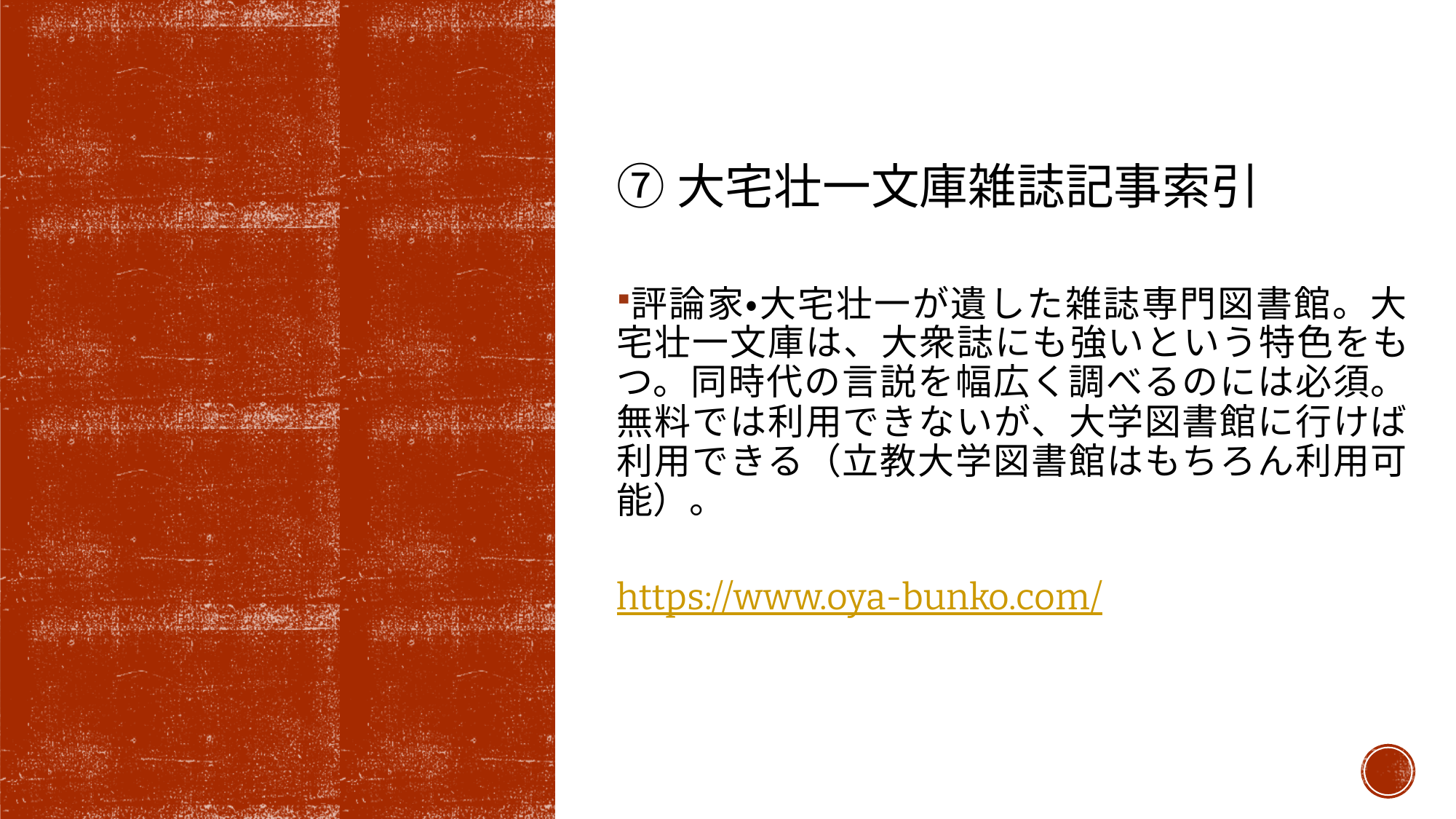

⑦大宅壮一文庫雑誌記事索引

評論家・大宅壮一が遺した雑誌専門図書館。大宅壮一文庫は、大衆誌にも強いという特色をもつ。同時代の言説を幅広く調べるのには必須。無料では利用できないが、大学図書館に行けば利用できる（立教大学図書館はもちろん利用可能）。

https://www.oya-bunko.com/

9